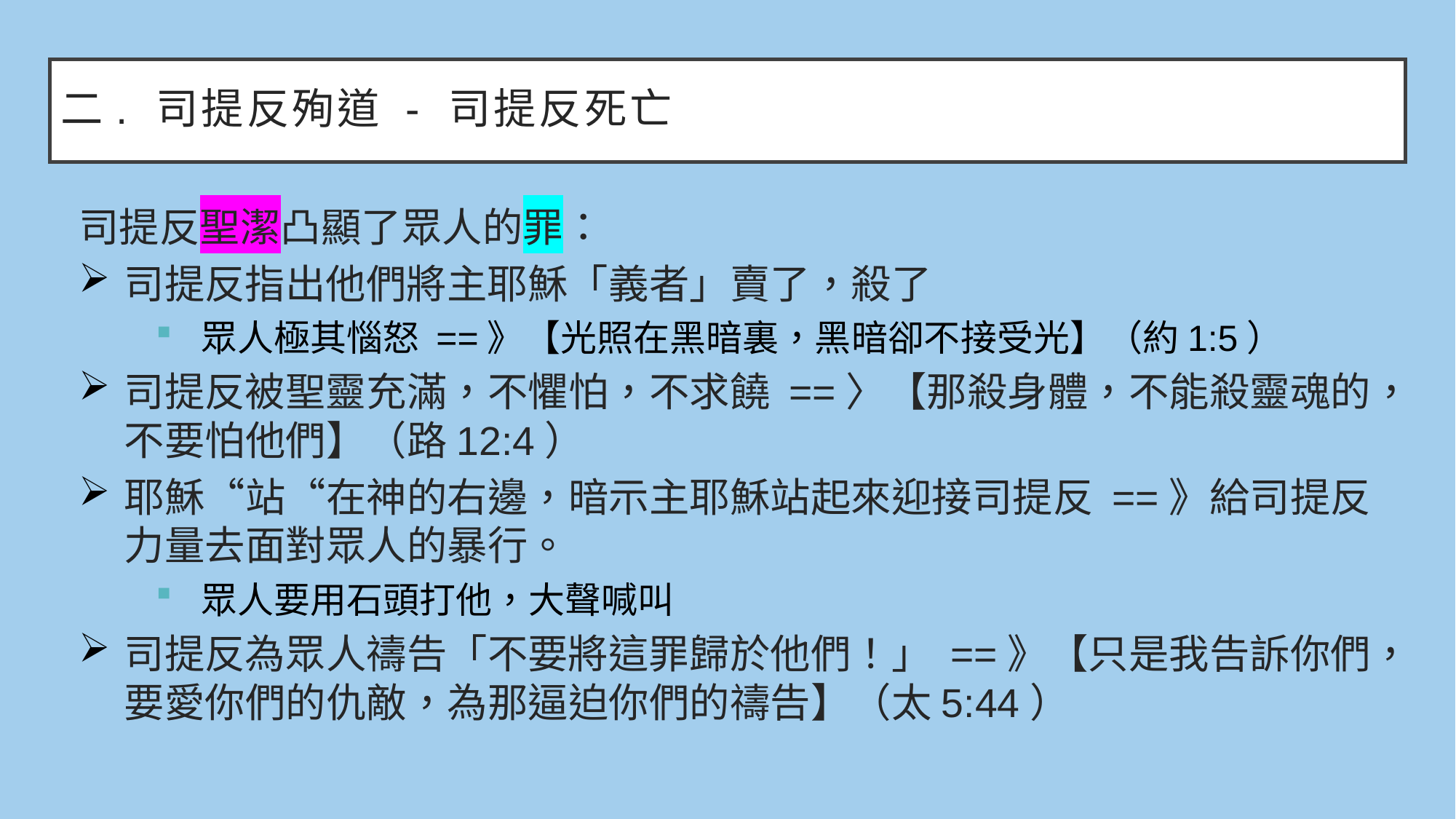

# 二. 司提反殉道 - 司提反死亡
司提反聖潔凸顯了眾人的罪：
司提反指出他們將主耶穌「義者」賣了，殺了
眾人極其惱怒 ==》【光照在黑暗裏，黑暗卻不接受光】（約1:5）
司提反被聖靈充滿，不懼怕，不求饒 ==〉【那殺身體，不能殺靈魂的，不要怕他們】（路12:4）
耶穌“站“在神的右邊，暗示主耶穌站起來迎接司提反 ==》給司提反力量去面對眾人的暴行。
眾人要用石頭打他，大聲喊叫
司提反為眾人禱告「不要將這罪歸於他們！」 ==》【只是我告訴你們，要愛你們的仇敵，為那逼迫你們的禱告】（太5:44）